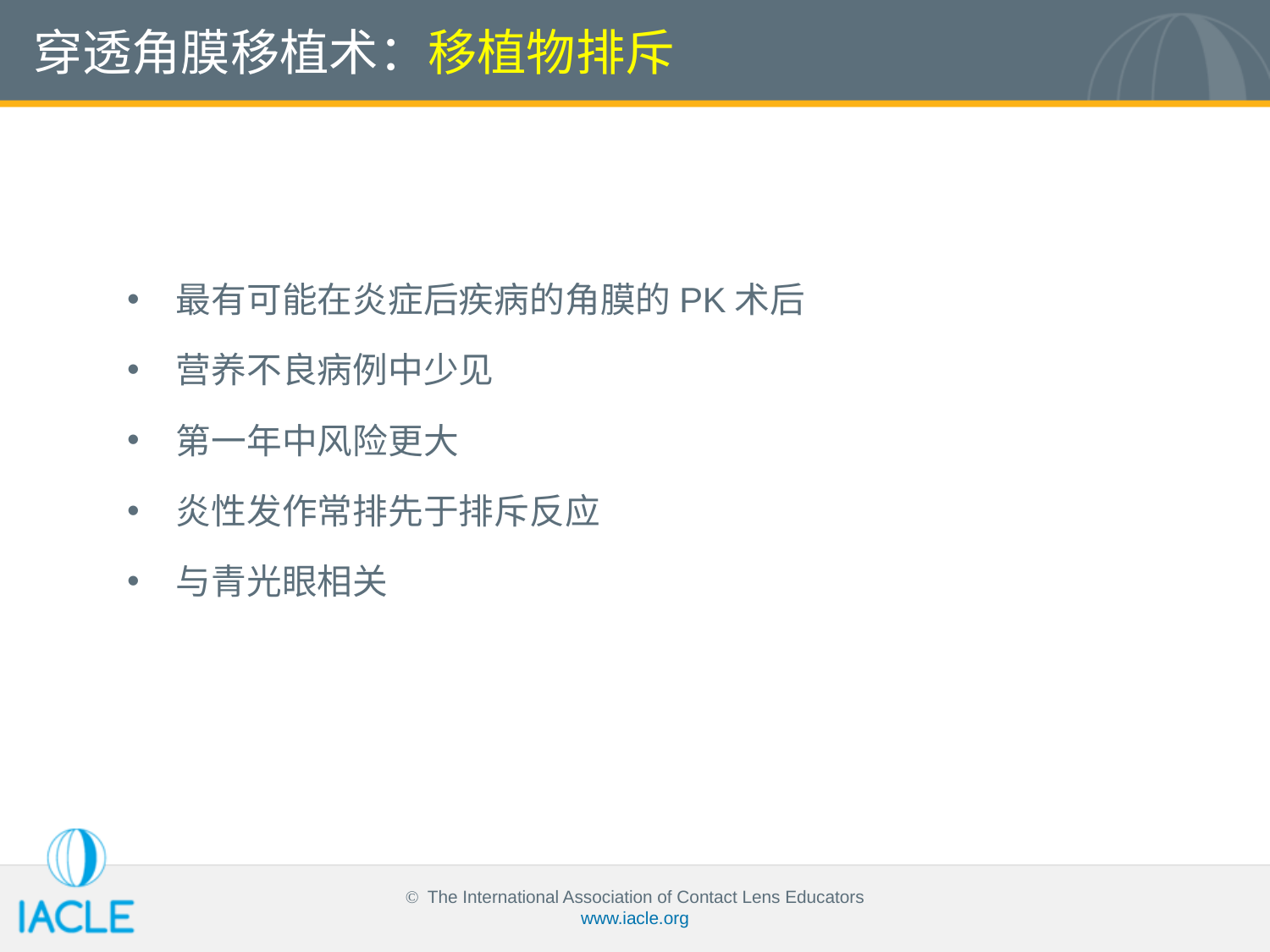

穿透角膜移植术：移植物排斥
最有可能在炎症后疾病的角膜的PK术后
营养不良病例中少见
第一年中风险更大
炎性发作常排先于排斥反应
与青光眼相关